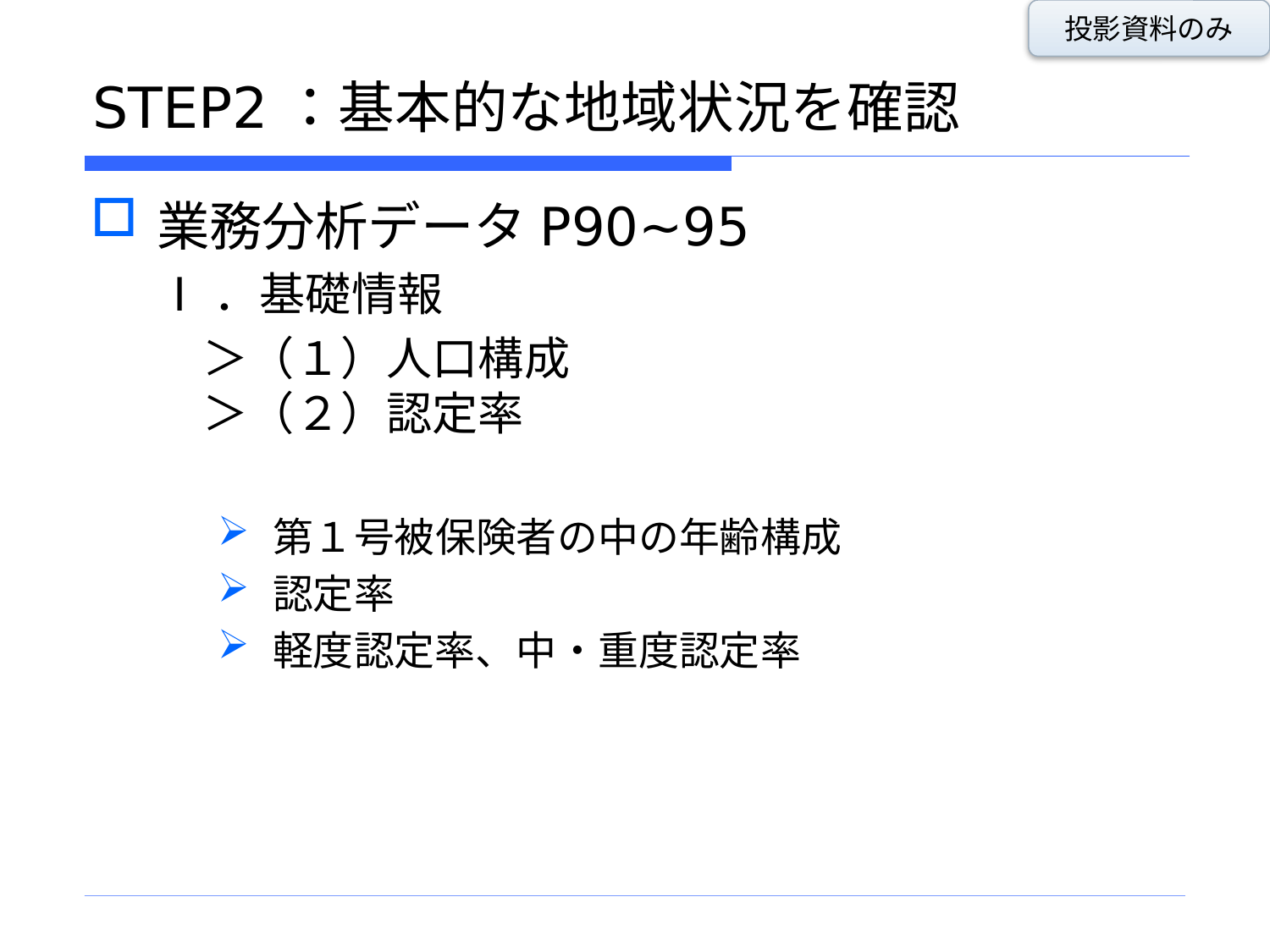

投影資料のみ
# STEP2：基本的な地域状況を確認
業務分析データP90~95
Ⅰ．基礎情報
　＞（１）人口構成
　＞（２）認定率

第１号被保険者の中の年齢構成
認定率
軽度認定率、中・重度認定率